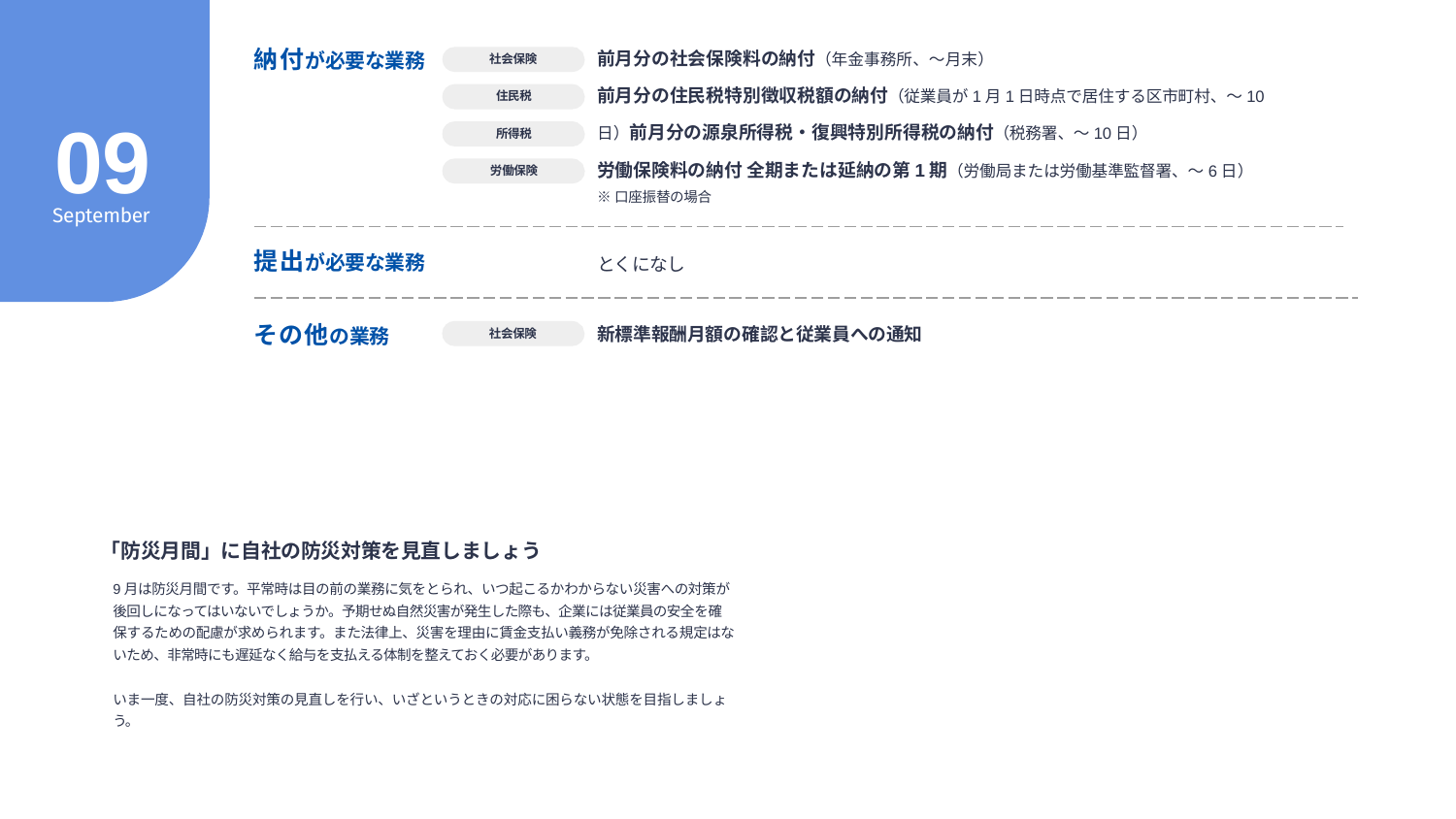

# 納付が必要な業務
前⽉分の社会保険料の納付（年⾦事務所、〜⽉末）
前⽉分の住⺠税特別徴収税額の納付（従業員が1⽉1⽇時点で居住する区市町村、〜10⽇）前⽉分の源泉所得税‧復興特別所得税の納付（税務署、〜10⽇）
労働保険料の納付 全期または延納の第1期（労働局または労働基準監督署、〜6⽇）
※口座振替の場合

社会保険

住⺠税
09

所得税

労働保険
September

提出が必要な業務
とくになし

その他の業務
新標準報酬⽉額の確認と従業員への通知

社会保険
「防災⽉間」に⾃社の防災対策を⾒直しましょう
9⽉は防災⽉間です。平常時は⽬の前の業務に気をとられ、いつ起こるかわからない災害への対策が後回しになってはいないでしょうか。予期せぬ⾃然災害が発⽣した際も、企業には従業員の安全を確保するための配慮が求められます。また法律上、災害を理由に賃⾦⽀払い義務が免除される規定はないため、⾮常時にも遅延なく給与を⽀払える体制を整えておく必要があります。
いま⼀度、⾃社の防災対策の⾒直しを⾏い、いざというときの対応に困らない状態を⽬指しましょう。